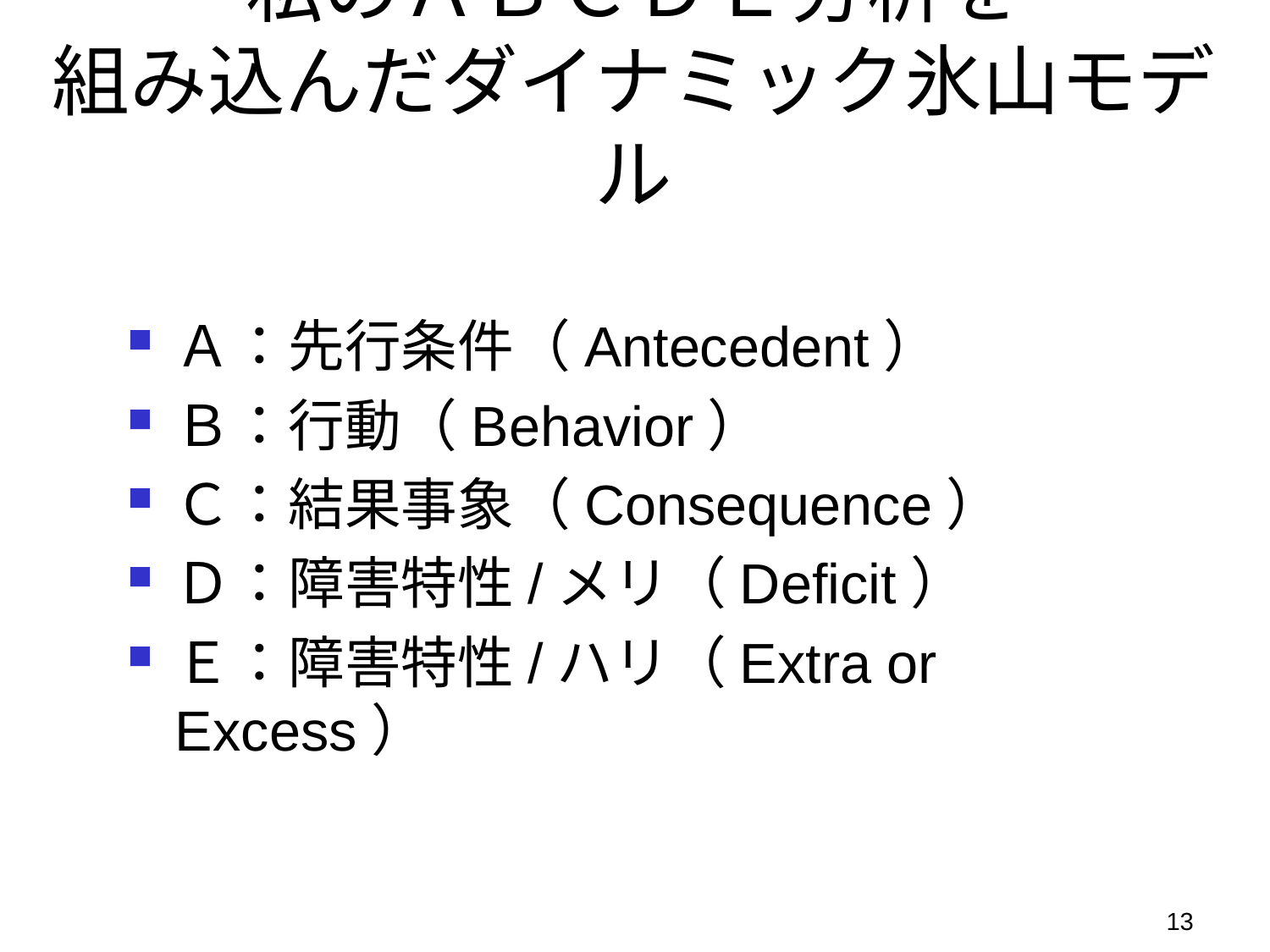

# 私のＡＢＣＤＥ分析を 組み込んだダイナミック氷山モデル
Ａ：先行条件（Antecedent）
Ｂ：行動（Behavior）
Ｃ：結果事象（Consequence）
Ｄ：障害特性/メリ（Deficit）
Ｅ：障害特性/ハリ（Extra or Excess）

13